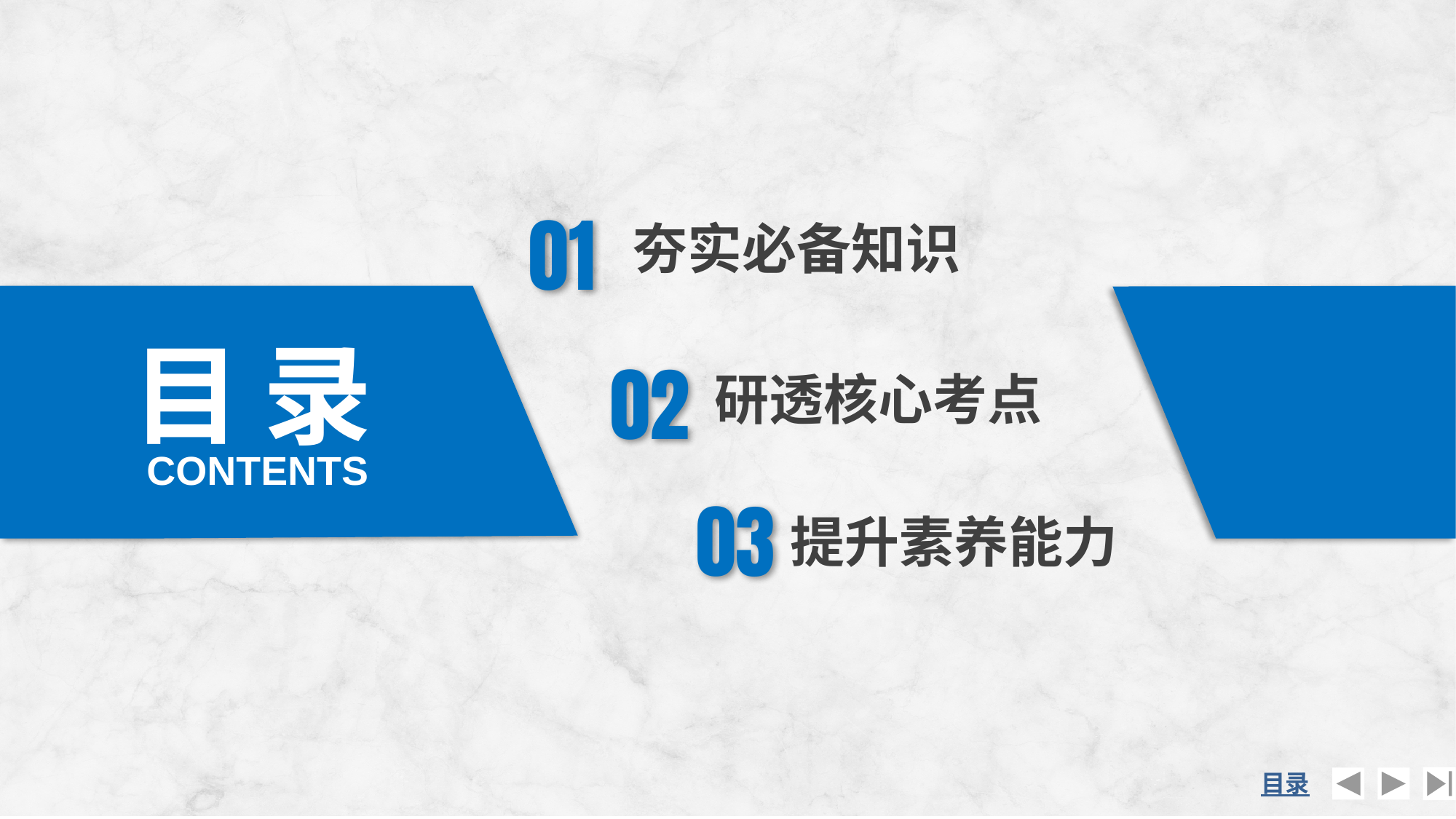

01
夯实必备知识

目 录
02
研透核心考点
CONTENTS
03
提升素养能力